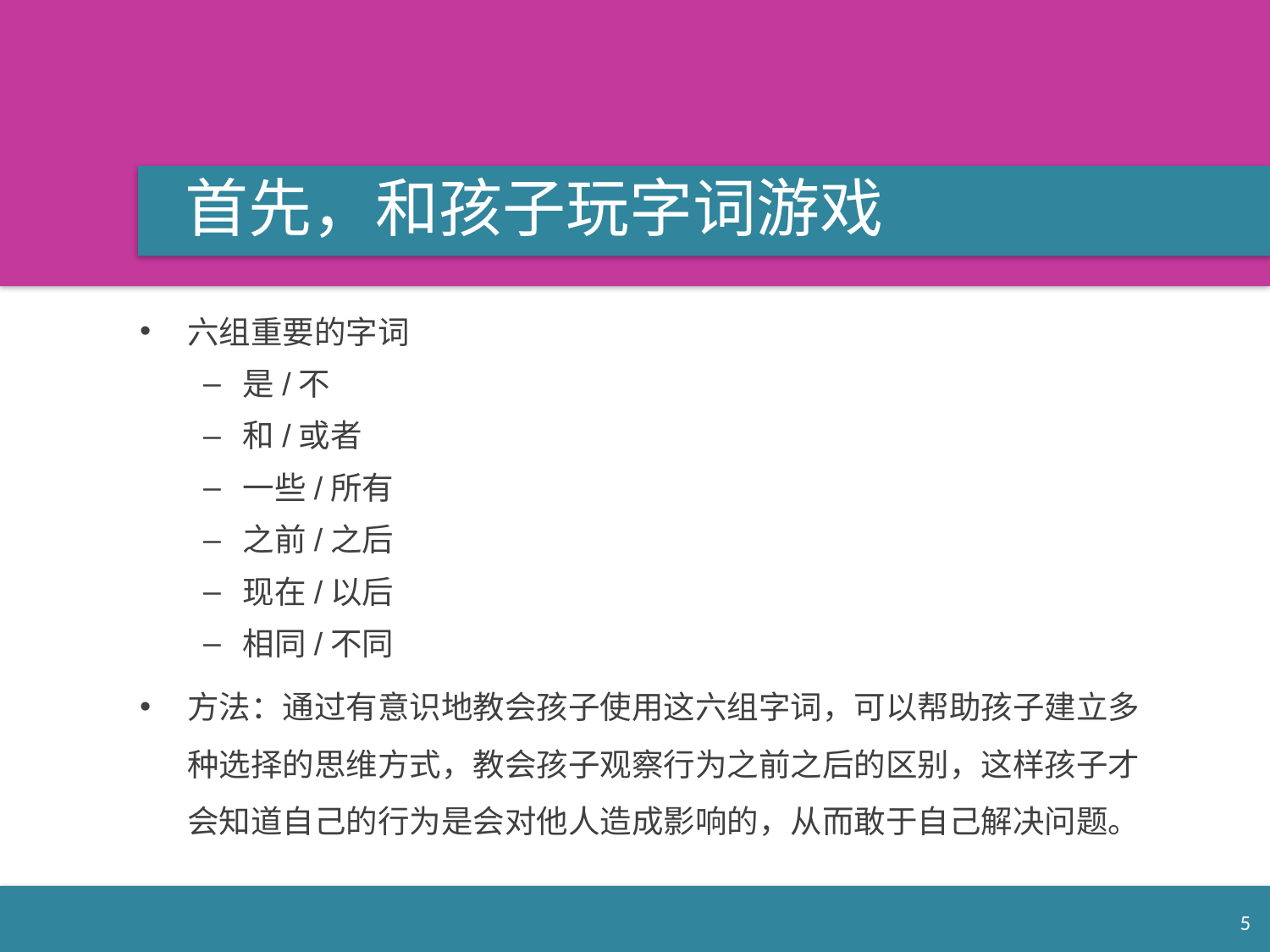

# 首先，和孩子玩字词游戏
六组重要的字词
是/不
和/或者
一些/所有
之前/之后
现在/以后
相同/不同
方法：通过有意识地教会孩子使用这六组字词，可以帮助孩子建立多种选择的思维方式，教会孩子观察行为之前之后的区别，这样孩子才会知道自己的行为是会对他人造成影响的，从而敢于自己解决问题。